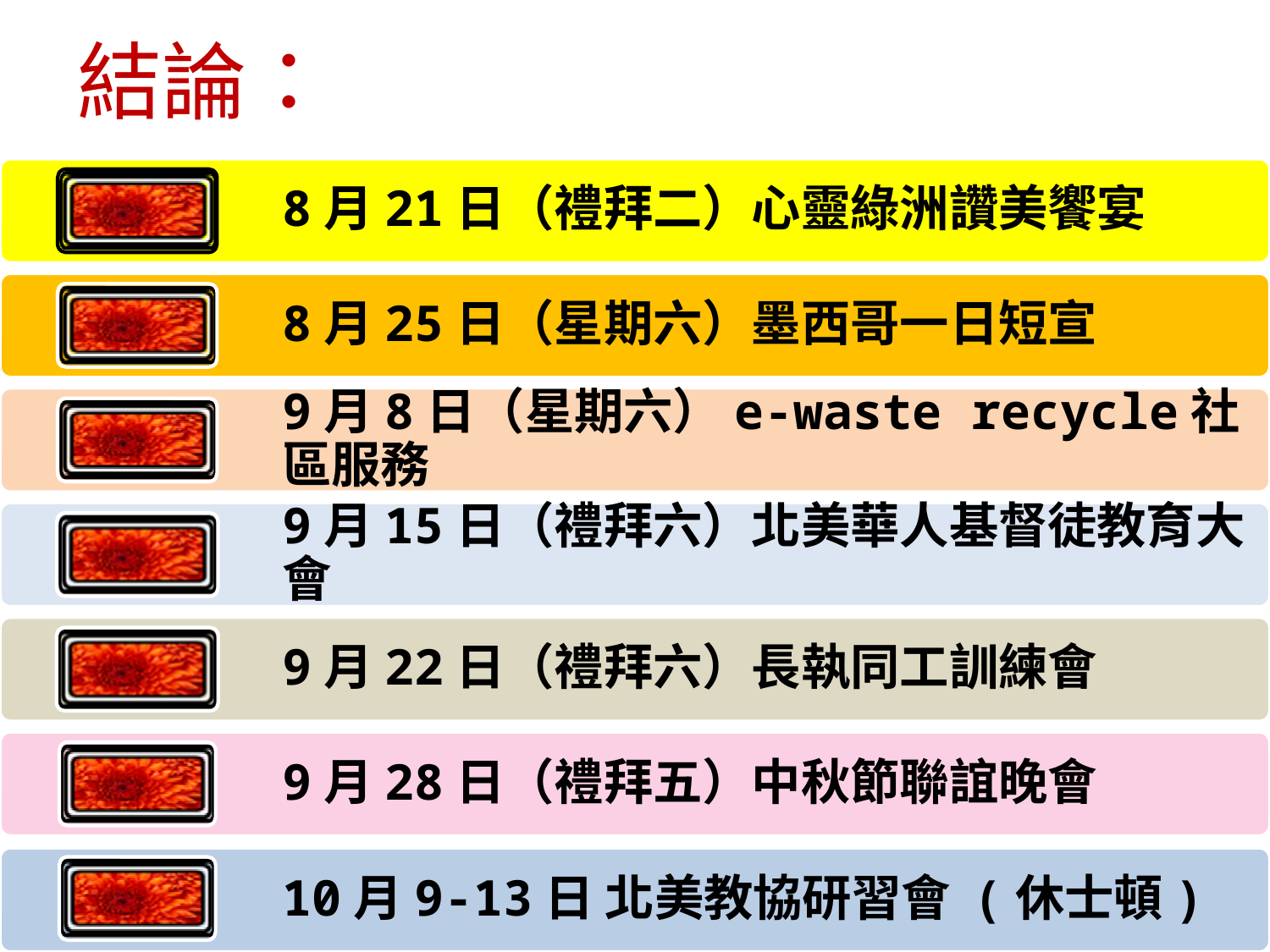

結論：
8月21日（禮拜二）心靈綠洲讚美饗宴
8月25日（星期六）墨西哥一日短宣
9月8日（星期六）e-waste recycle社區服務
9月15日（禮拜六）北美華人基督徒教育大會
9月22日（禮拜六）長執同工訓練會
9月28日（禮拜五）中秋節聯誼晚會
10月9-13日 北美教協研習會 (休士頓)